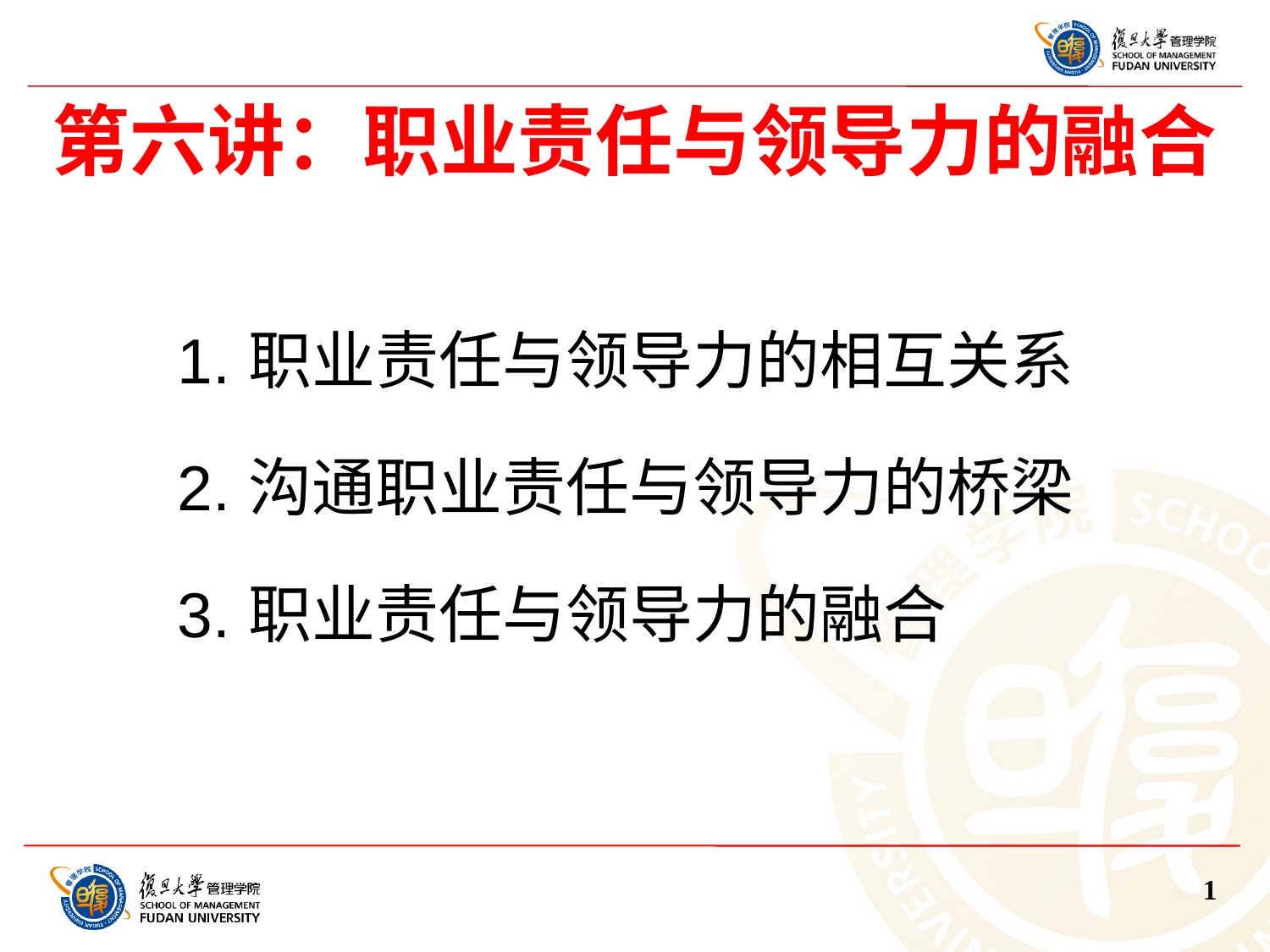

第六讲：职业责任与领导力的融合
职业责任与领导力的相互关系
沟通职业责任与领导力的桥梁
职业责任与领导力的融合